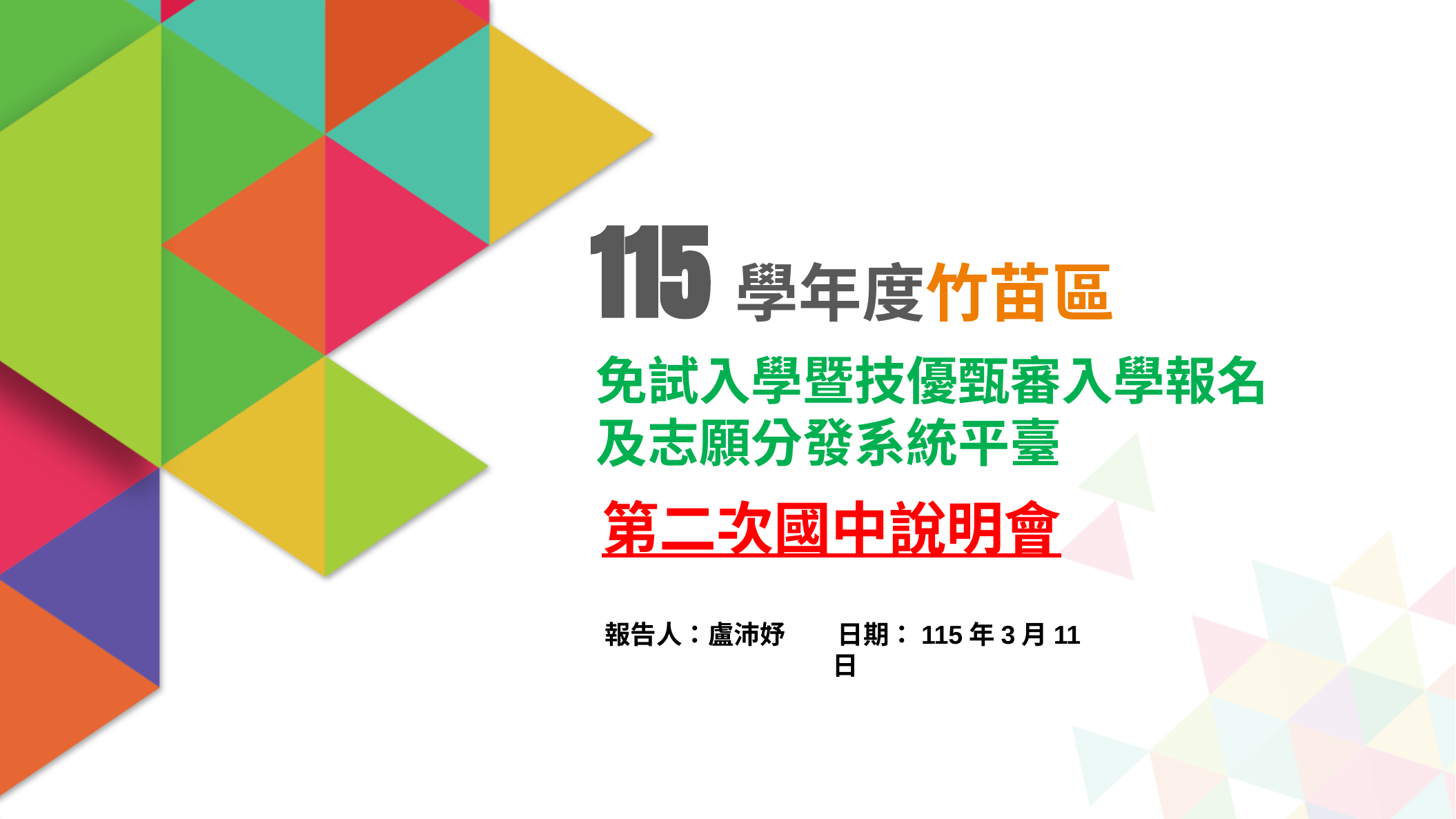

115學年度竹苗區
免試入學暨技優甄審入學報名及志願分發系統平臺
第二次國中說明會
報告人：盧沛妤　　日期：115年3月11日